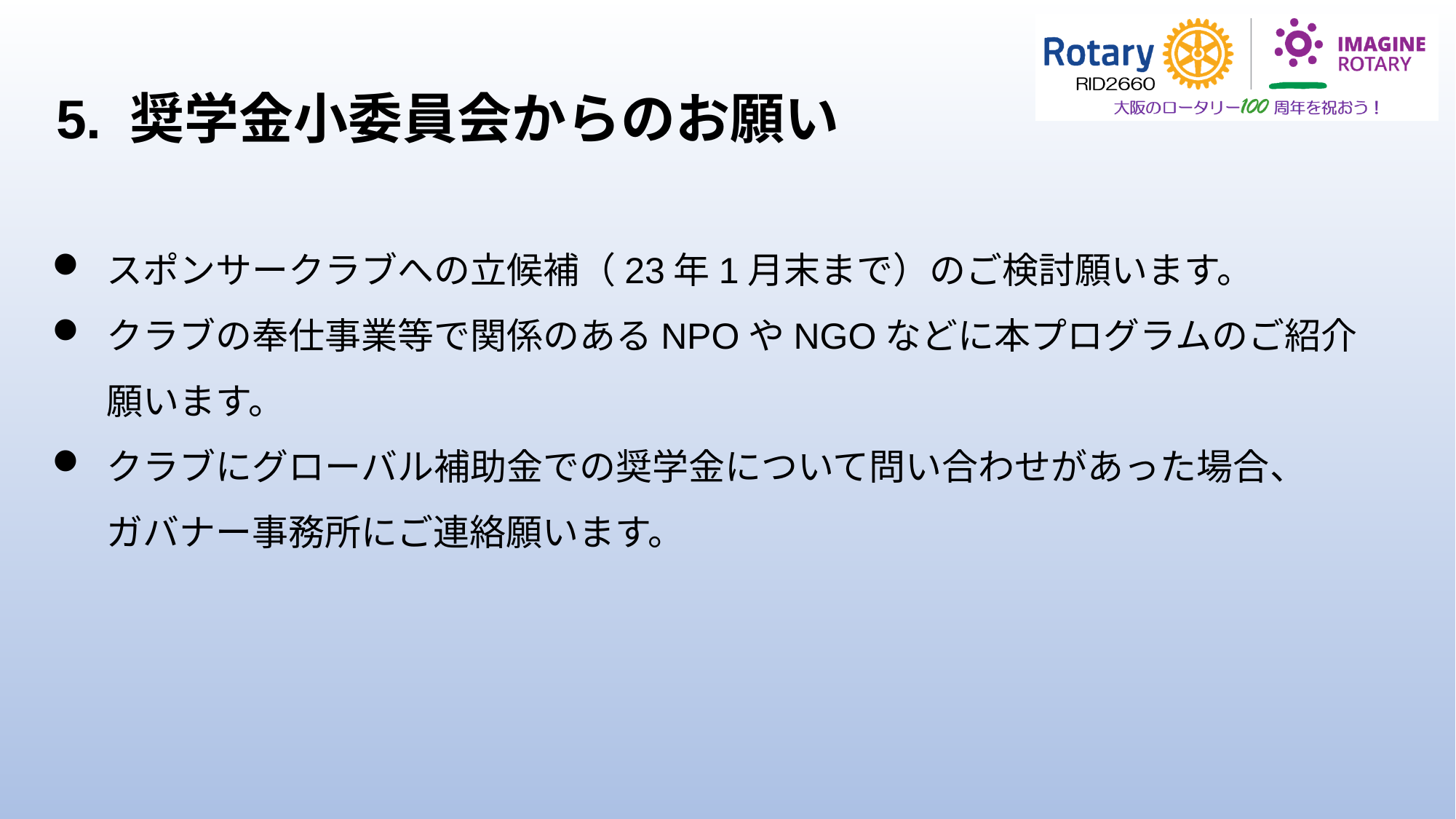

5. 奨学金小委員会からのお願い
スポンサークラブへの立候補（23年1月末まで）のご検討願います。
クラブの奉仕事業等で関係のあるNPOやNGOなどに本プログラムのご紹介願います。
クラブにグローバル補助金での奨学金について問い合わせがあった場合、
ガバナー事務所にご連絡願います。